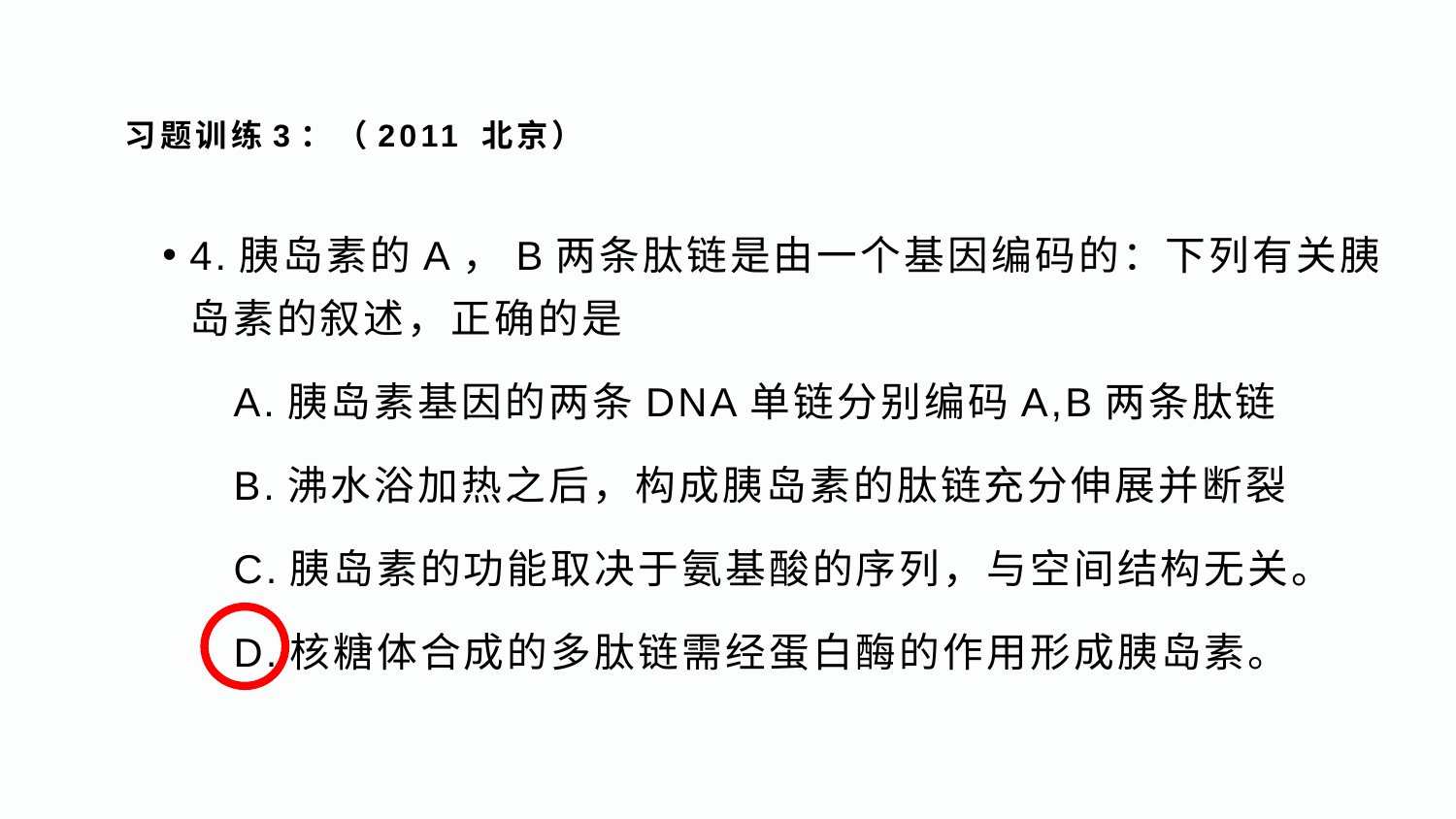

# 习题训练3：（2011 北京）
4.胰岛素的A，B两条肽链是由一个基因编码的：下列有关胰岛素的叙述，正确的是
     A.胰岛素基因的两条DNA单链分别编码A,B两条肽链
     B.沸水浴加热之后，构成胰岛素的肽链充分伸展并断裂
     C.胰岛素的功能取决于氨基酸的序列，与空间结构无关。
     D.核糖体合成的多肽链需经蛋白酶的作用形成胰岛素。